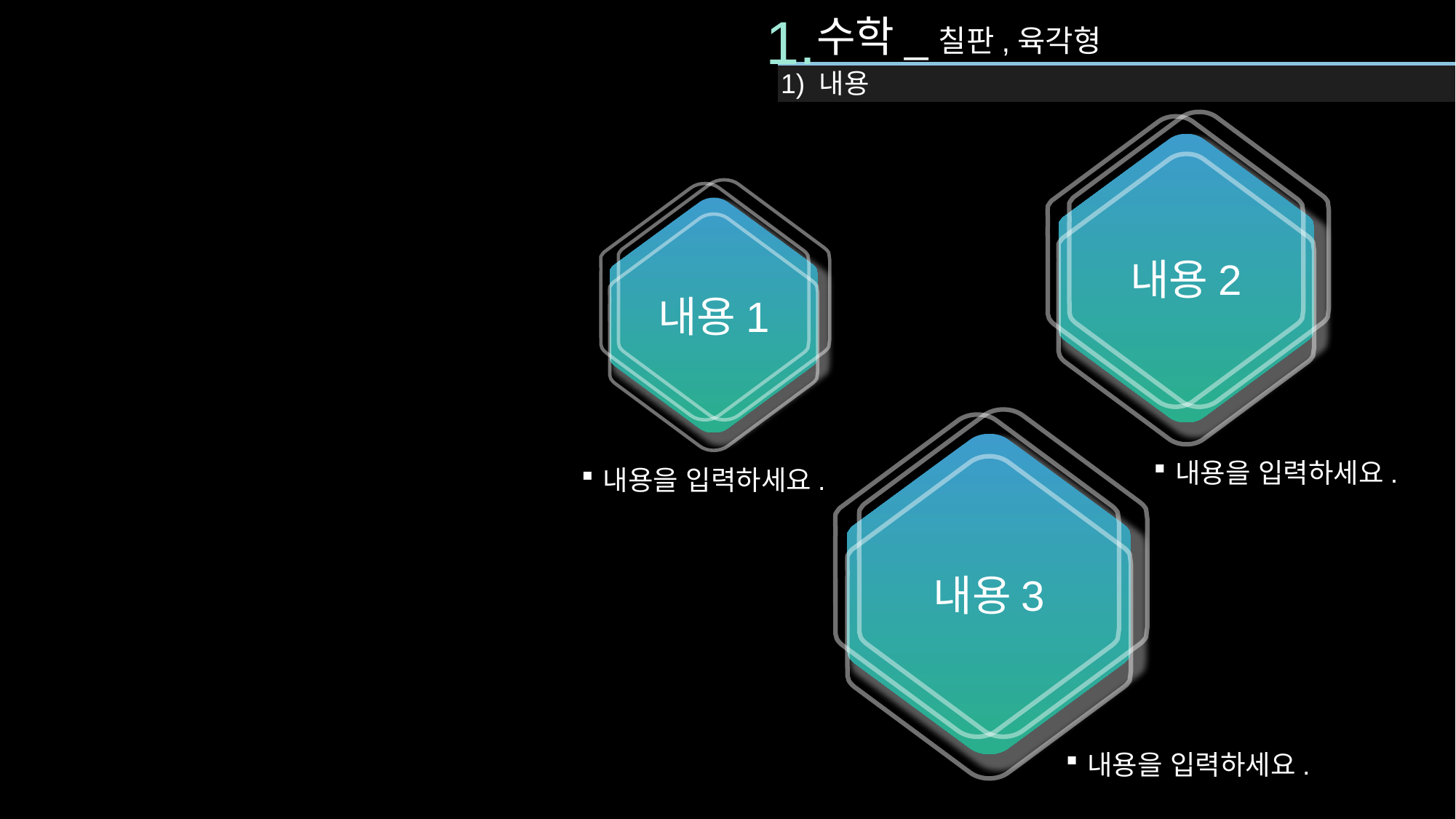

1.
수학_칠판,육각형
1) 내용

내용2

내용1

내용3

내용을 입력하세요.
내용을 입력하세요.
내용을 입력하세요.